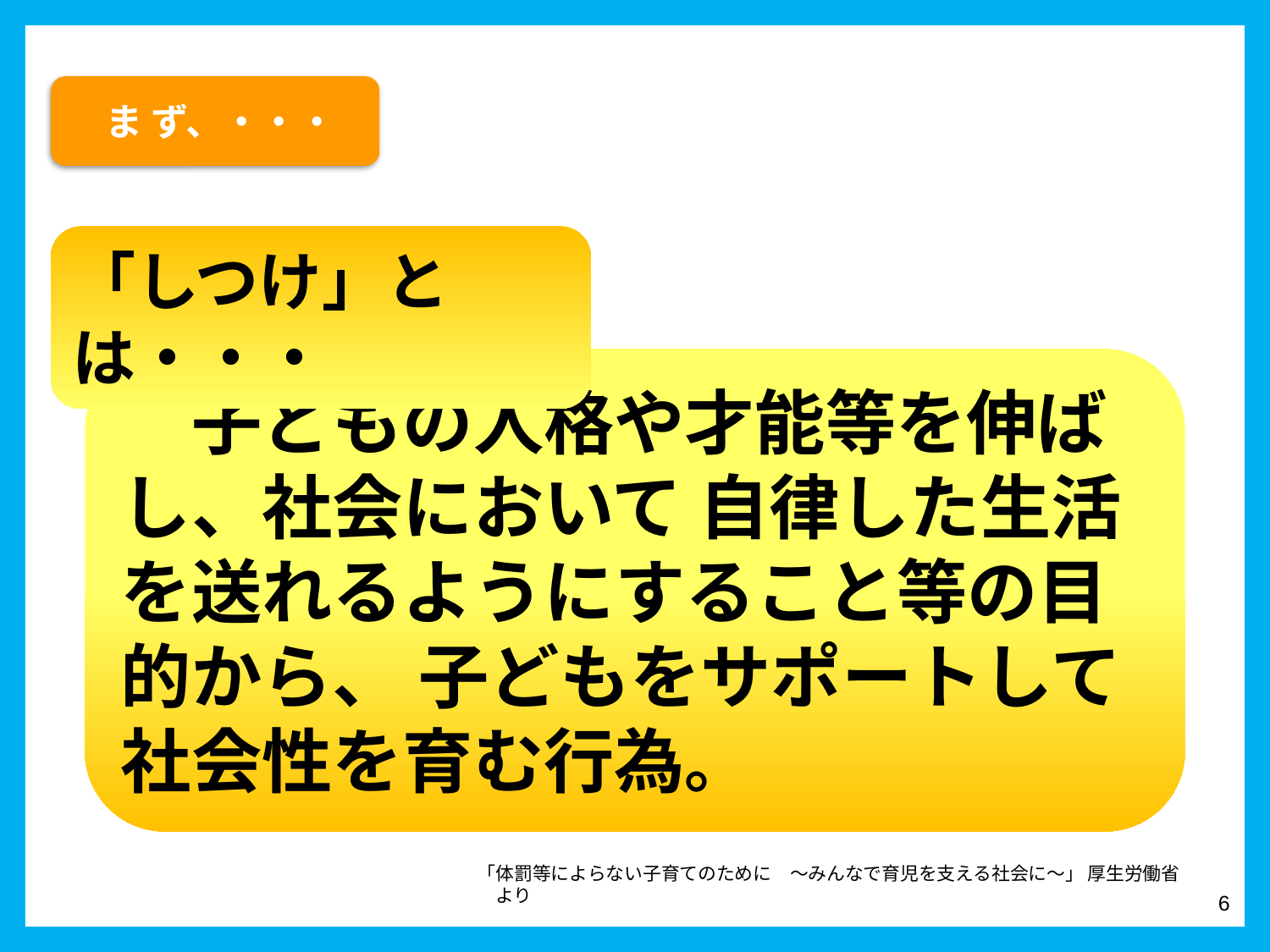

ま ず、・・・
「しつけ」とは・・・
　子どもの人格や才能等を伸ばし、社会において 自律した生活を送れるようにすること等の目的から、 子どもをサポートして 社会性を育む行為。
「体罰等によらない子育てのために　～みんなで育児を支える社会に～」 厚生労働省　より
6